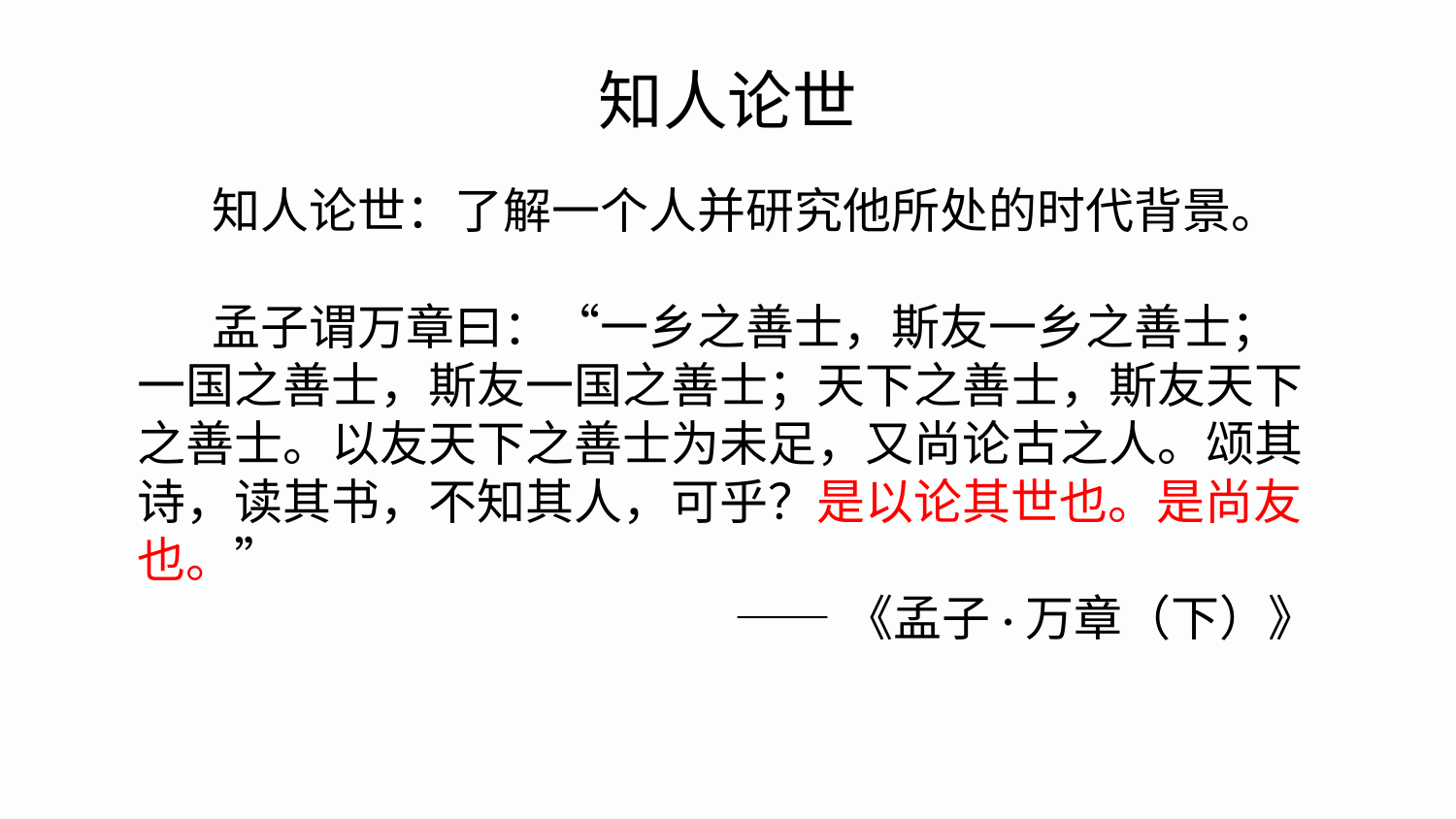

知人论世

知人论世：了解一个人并研究他所处的时代背景。

孟子谓万章曰：“一乡之善士，斯友一乡之善士；一国之善士，斯友一国之善士；天下之善士，斯友天下之善士。以友天下之善士为未足，又尚论古之人。颂其诗，读其书，不知其人，可乎？是以论其世也。是尚友也。”
                                                ——《孟子·万章（下）》